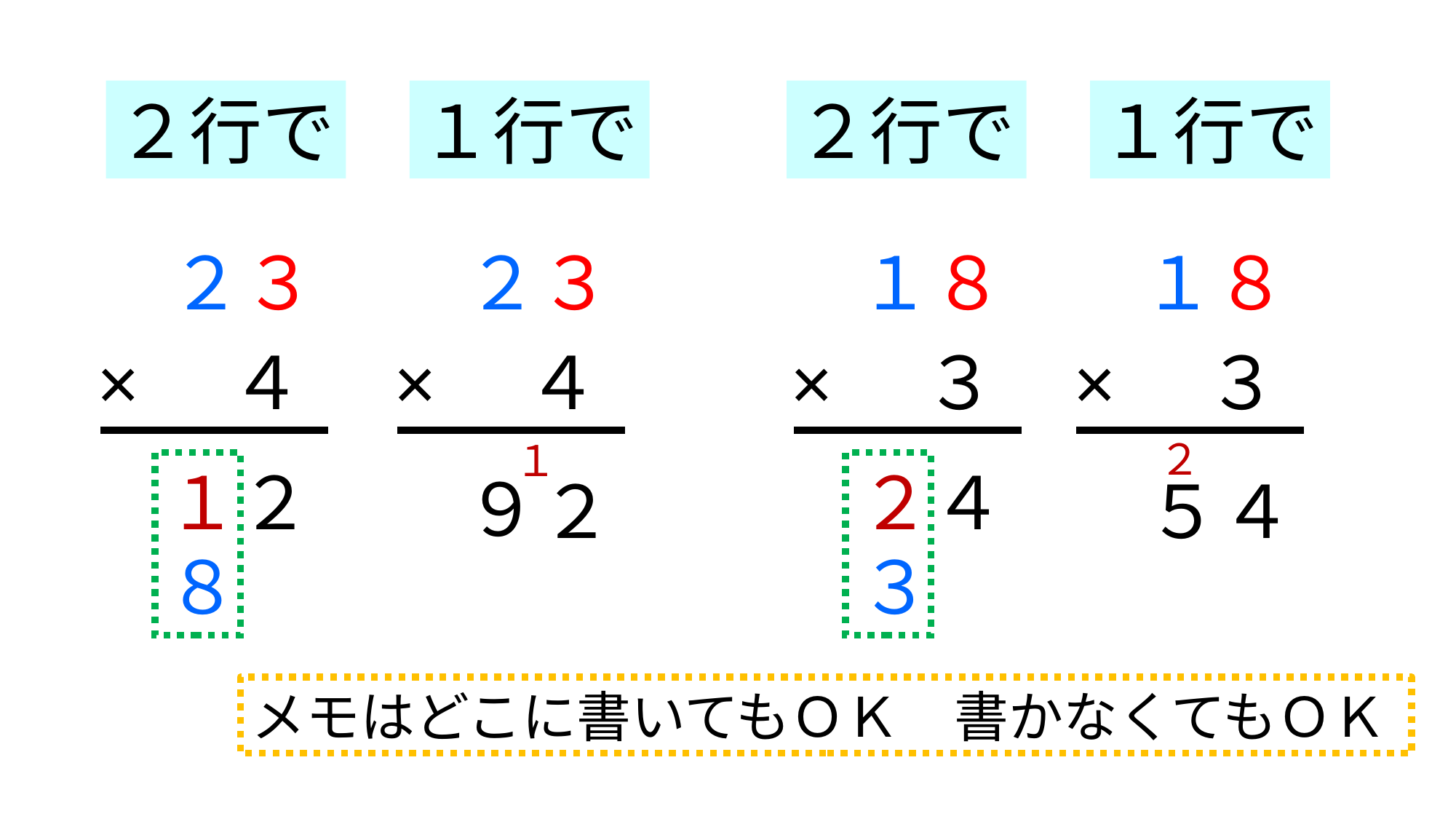

２行で
１行で
２行で
１行で
２３
２３
１８
１８
×　４
×　４
×　３
×　３
２
１
１２
２４

９
５
２
４
８
３
メモはどこに書いてもＯＫ　書かなくてもＯＫ